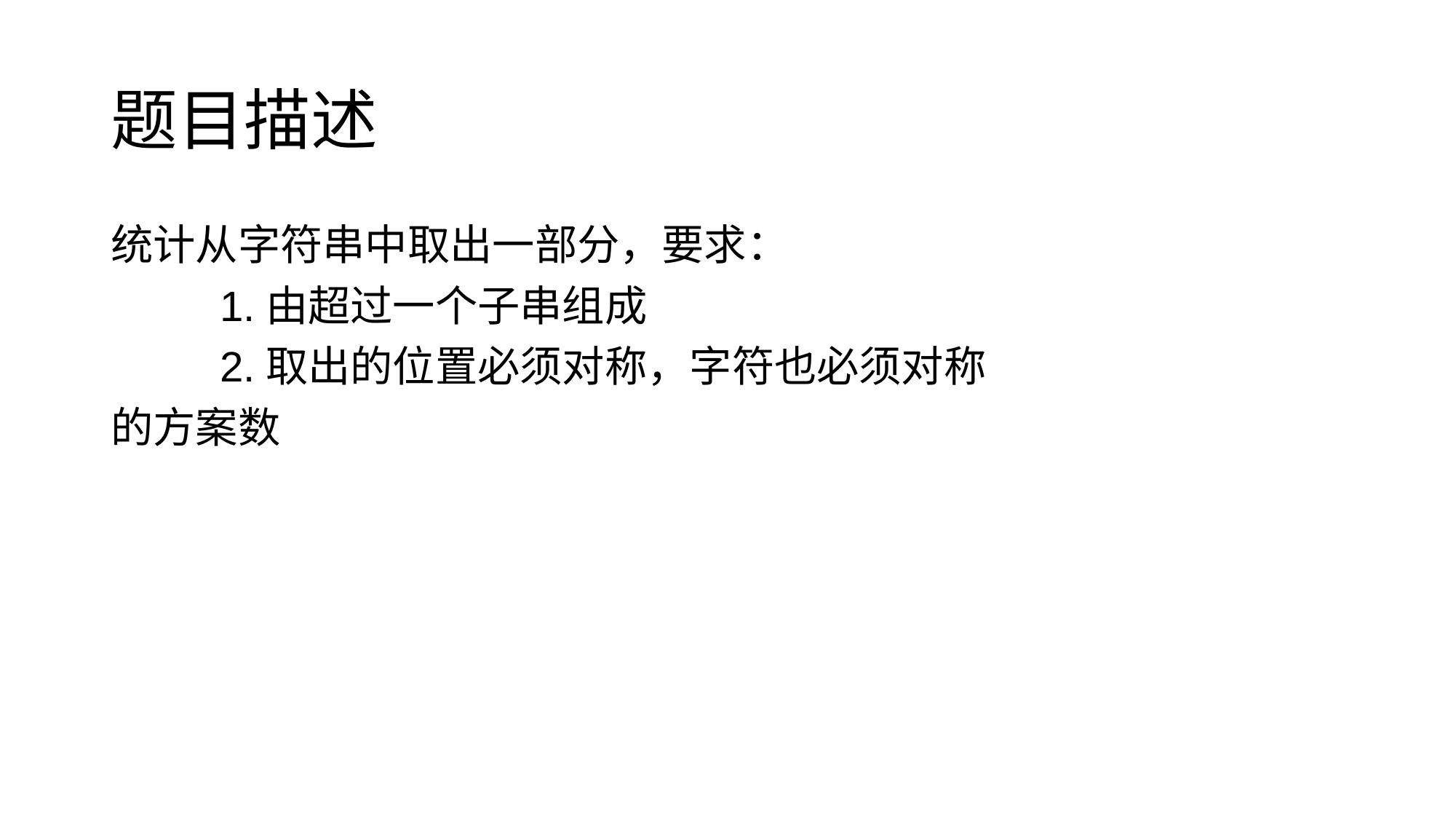

# 题目描述
统计从字符串中取出一部分，要求：
	1.由超过一个子串组成
	2.取出的位置必须对称，字符也必须对称
的方案数